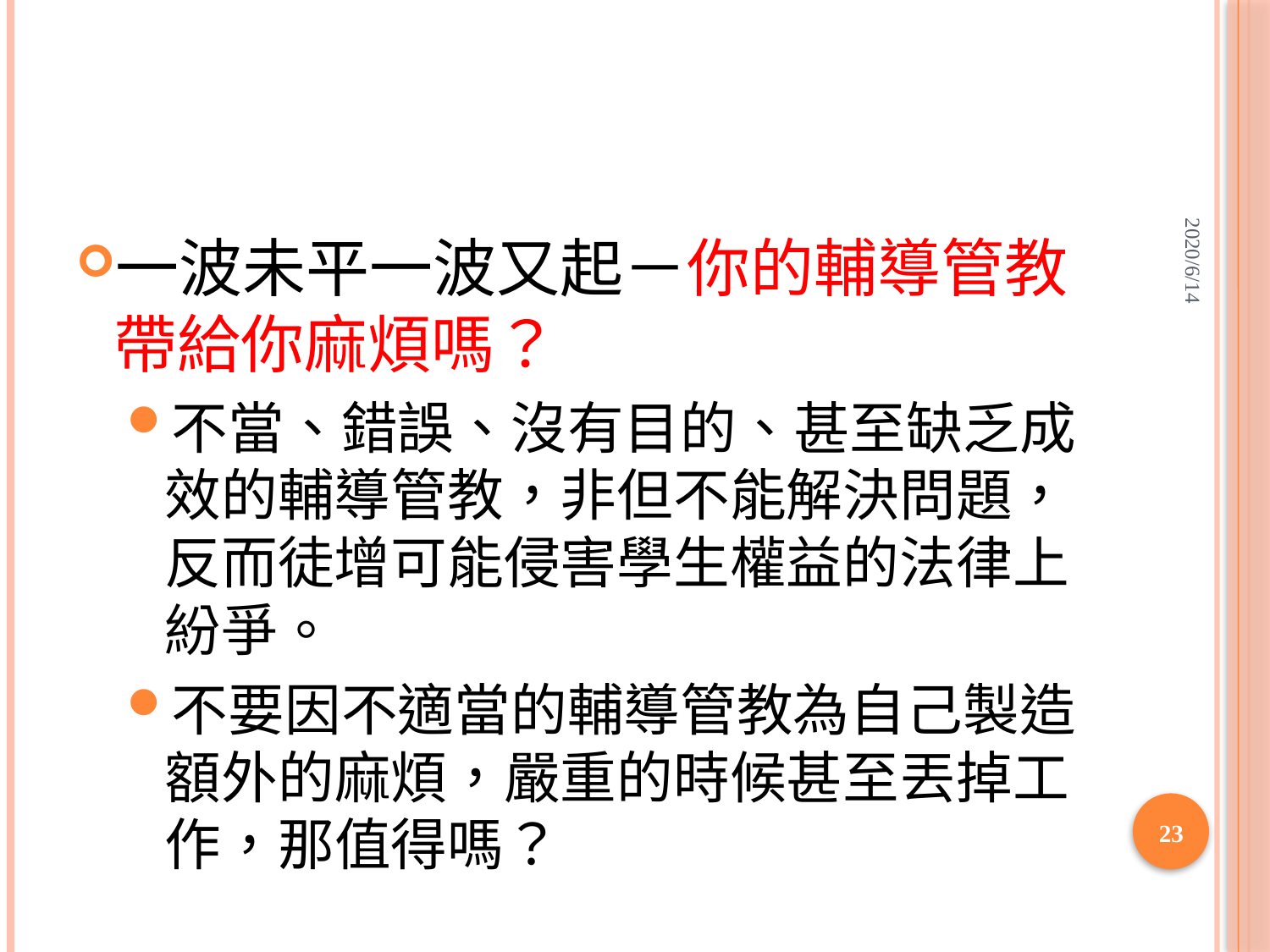

#
2020/6/14
一波未平一波又起－你的輔導管教帶給你麻煩嗎？
不當、錯誤、沒有目的、甚至缺乏成效的輔導管教，非但不能解決問題，反而徒增可能侵害學生權益的法律上紛爭。
不要因不適當的輔導管教為自己製造額外的麻煩，嚴重的時候甚至丟掉工作，那值得嗎？
23